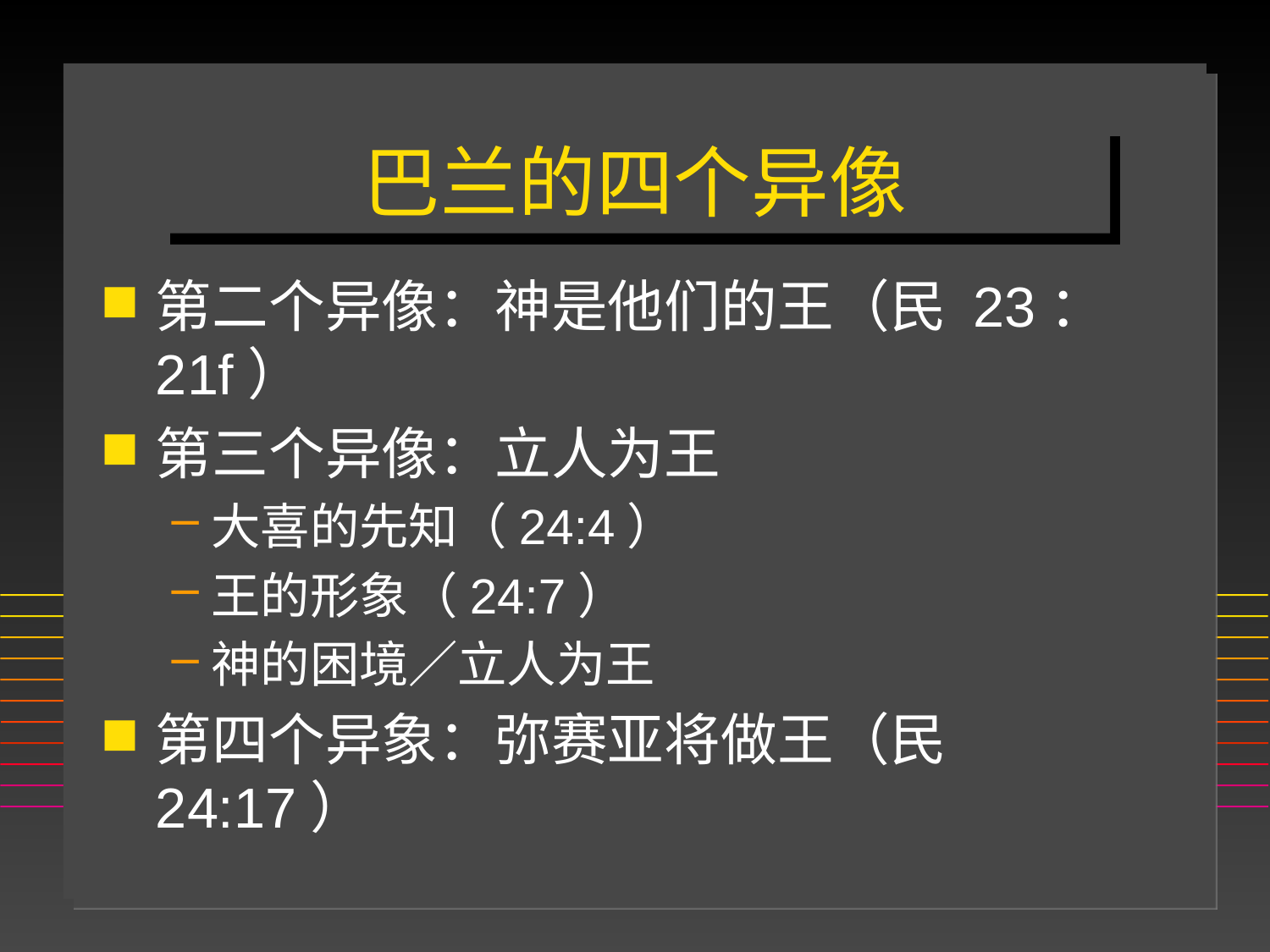

# 巴兰的四个异像
第二个异像：神是他们的王（民 23：21f）
第三个异像：立人为王
大喜的先知（24:4）
王的形象（24:7）
神的困境／立人为王
第四个异象：弥赛亚将做王（民 24:17）